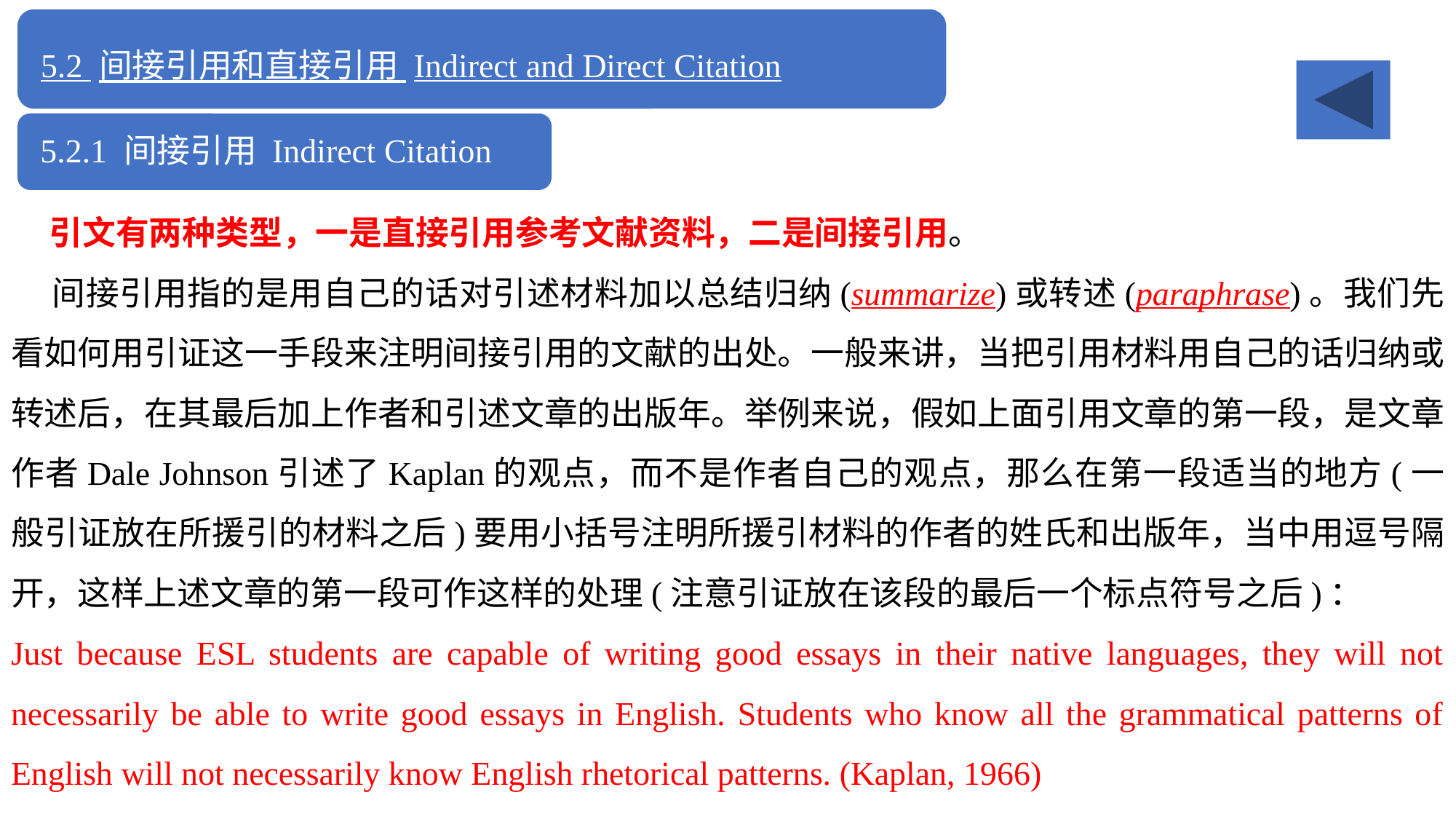

5.2 间接引用和直接引用 Indirect and Direct Citation

5.2.1 间接引用 Indirect Citation

    引文有两种类型，一是直接引用参考文献资料，二是间接引用。
    间接引用指的是用自己的话对引述材料加以总结归纳(summarize)或转述(paraphrase)。我们先看如何用引证这一手段来注明间接引用的文献的出处。一般来讲，当把引用材料用自己的话归纳或转述后，在其最后加上作者和引述文章的出版年。举例来说，假如上面引用文章的第一段，是文章作者Dale Johnson引述了Kaplan的观点，而不是作者自己的观点，那么在第一段适当的地方(一般引证放在所援引的材料之后)要用小括号注明所援引材料的作者的姓氏和出版年，当中用逗号隔开，这样上述文章的第一段可作这样的处理(注意引证放在该段的最后一个标点符号之后)：
Just because ESL students are capable of writing good essays in their native languages, they will not necessarily be able to write good essays in English. Students who know all the grammatical patterns of English will not necessarily know English rhetorical patterns. (Kaplan, 1966)